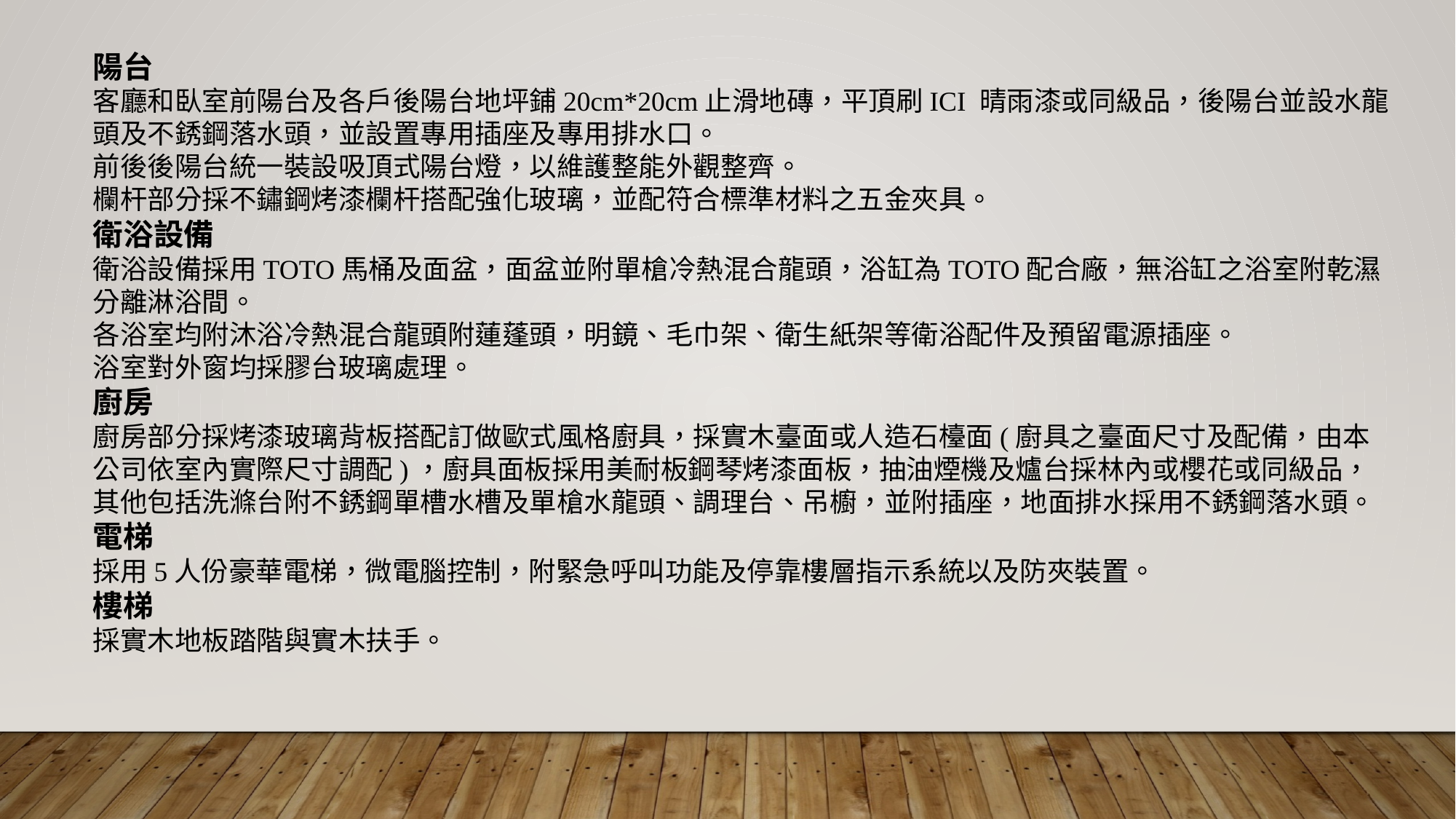

陽台
客廳和臥室前陽台及各戶後陽台地坪鋪20cm*20cm止滑地磚，平頂刷ICI 晴雨漆或同級品，後陽台並設水龍頭及不銹鋼落水頭，並設置專用插座及專用排水口。
前後後陽台統一裝設吸頂式陽台燈，以維護整能外觀整齊。
欄杆部分採不鏽鋼烤漆欄杆搭配強化玻璃，並配符合標準材料之五金夾具。
衛浴設備
衛浴設備採用TOTO馬桶及面盆，面盆並附單槍冷熱混合龍頭，浴缸為TOTO配合廠，無浴缸之浴室附乾濕分離淋浴間。
各浴室均附沐浴冷熱混合龍頭附蓮蓬頭，明鏡、毛巾架、衛生紙架等衛浴配件及預留電源插座。
浴室對外窗均採膠台玻璃處理。
廚房
廚房部分採烤漆玻璃背板搭配訂做歐式風格廚具，採實木臺面或人造石檯面(廚具之臺面尺寸及配備，由本公司依室內實際尺寸調配)，廚具面板採用美耐板鋼琴烤漆面板，抽油煙機及爐台採林內或櫻花或同級品，其他包括洗滌台附不銹鋼單槽水槽及單槍水龍頭、調理台、吊櫥，並附插座，地面排水採用不銹鋼落水頭。
電梯
採用5人份豪華電梯，微電腦控制，附緊急呼叫功能及停靠樓層指示系統以及防夾裝置。
樓梯
採實木地板踏階與實木扶手。